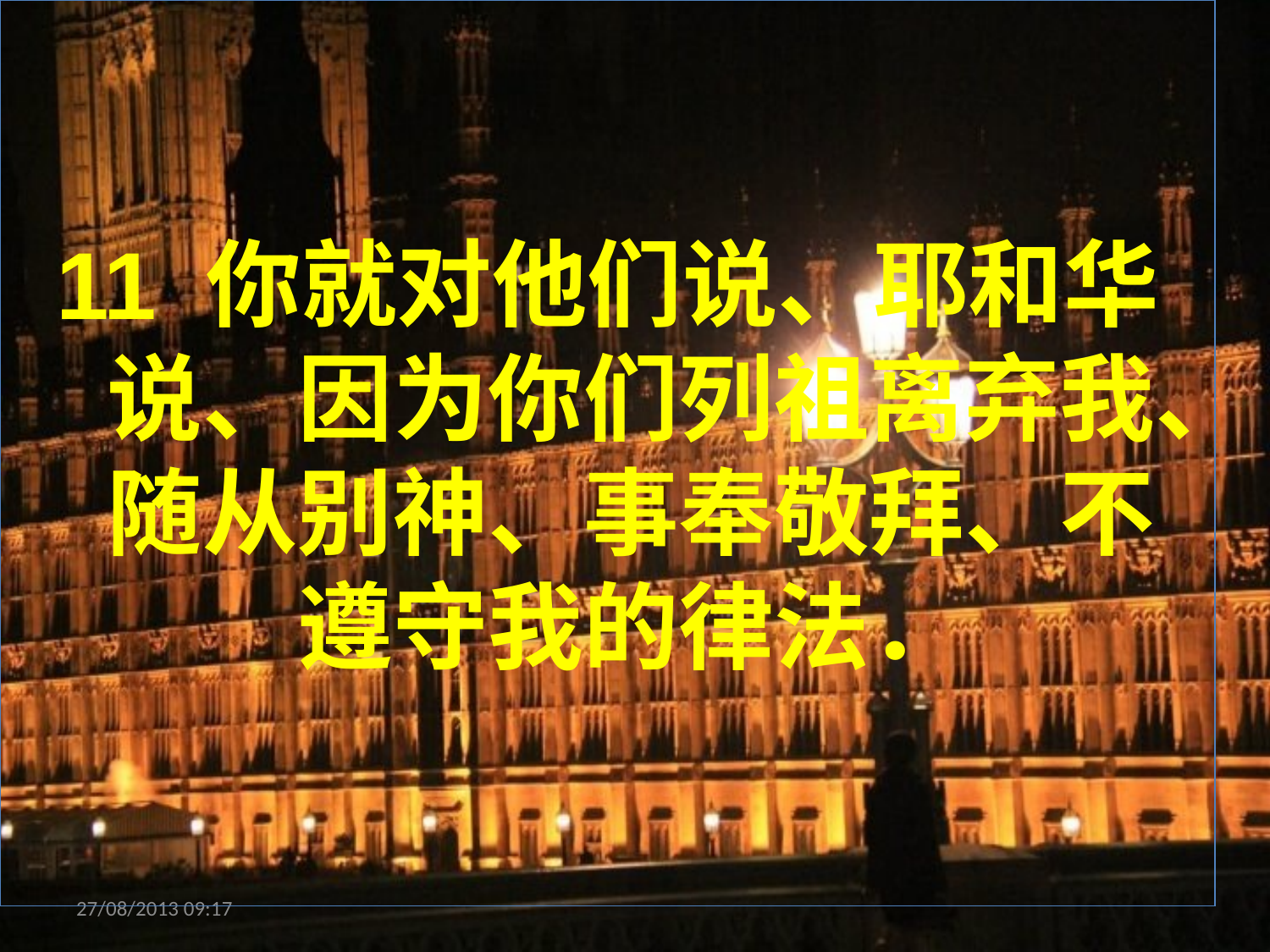

11 你就对他们说、耶和华说、因为你们列祖离弃我、随从别神、事奉敬拜、不遵守我的律法．
27/08/2013 09:17